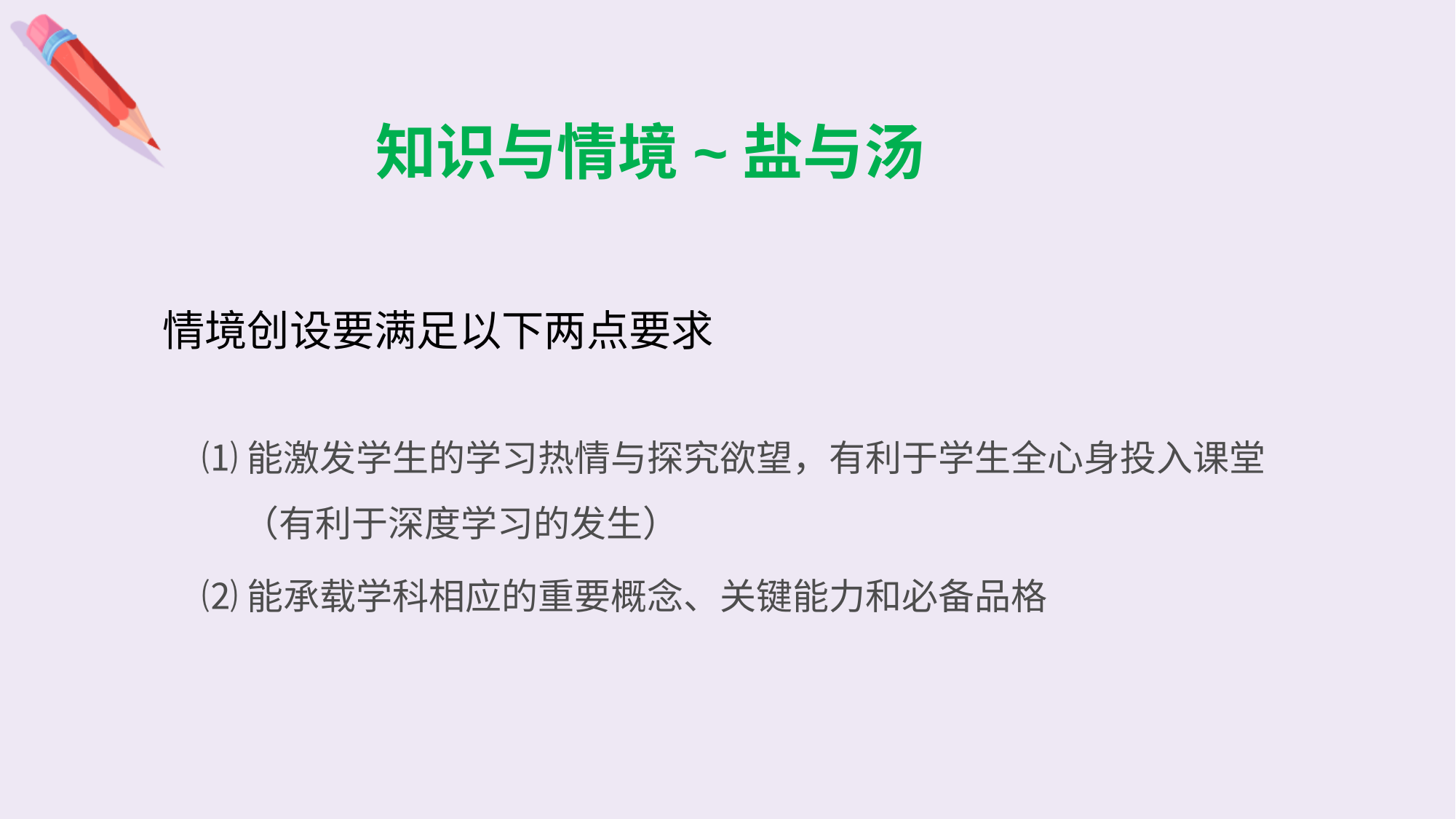

知识与情境~盐与汤
情境创设要满足以下两点要求
⑴能激发学生的学习热情与探究欲望，有利于学生全心身投入课堂（有利于深度学习的发生）
⑵能承载学科相应的重要概念、关键能力和必备品格